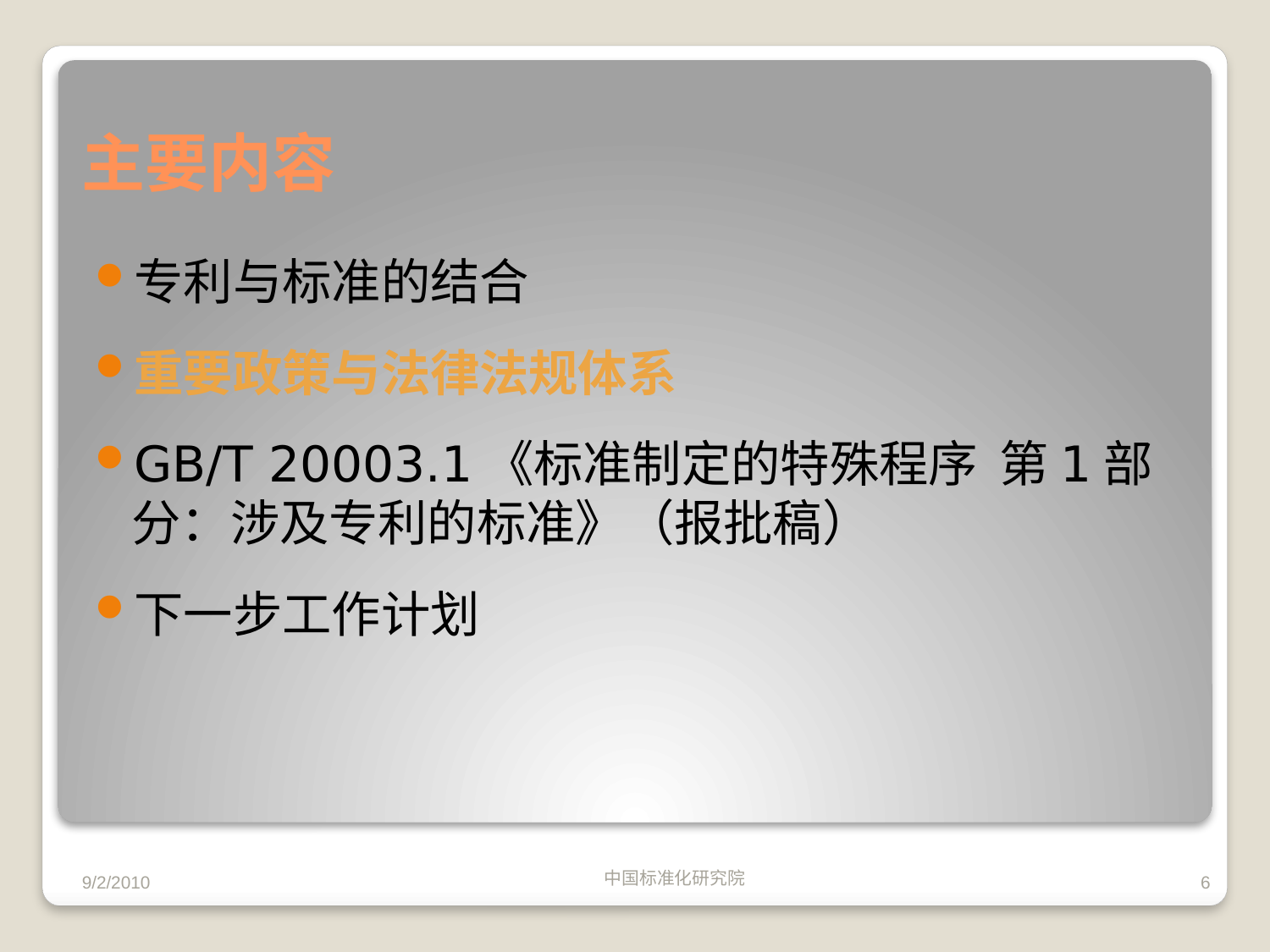

# 主要内容
专利与标准的结合
重要政策与法律法规体系
GB/T 20003.1《标准制定的特殊程序  第1部分：涉及专利的标准》（报批稿）
下一步工作计划
9/2/2010
中国标准化研究院
6